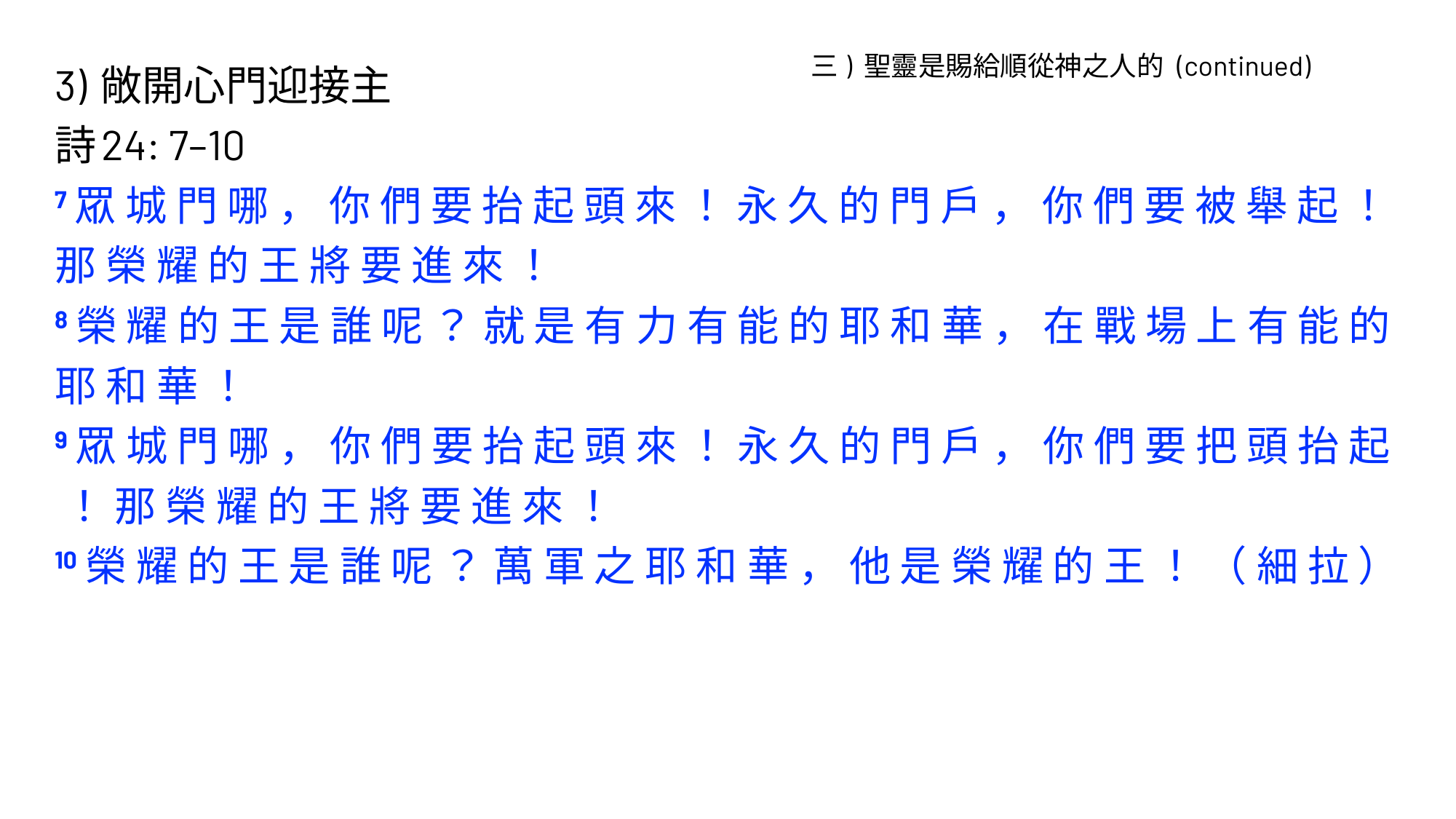

3) 敞開心門迎接主
詩24: 7–10
7 眾 城 門 哪 ， 你 們 要 抬 起 頭 來 ！ 永 久 的 門 戶 ， 你 們 要 被 舉 起 ！ 那 榮 耀 的 王 將 要 進 來 ！
8 榮 耀 的 王 是 誰 呢 ？ 就 是 有 力 有 能 的 耶 和 華 ， 在 戰 場 上 有 能 的 耶 和 華 ！
9 眾 城 門 哪 ， 你 們 要 抬 起 頭 來 ！ 永 久 的 門 戶 ， 你 們 要 把 頭 抬 起 ！ 那 榮 耀 的 王 將 要 進 來 ！
10 榮 耀 的 王 是 誰 呢 ？ 萬 軍 之 耶 和 華 ， 他 是 榮 耀 的 王 ！ （ 細 拉 ）

三) 聖靈是賜給順從神之人的 (continued)